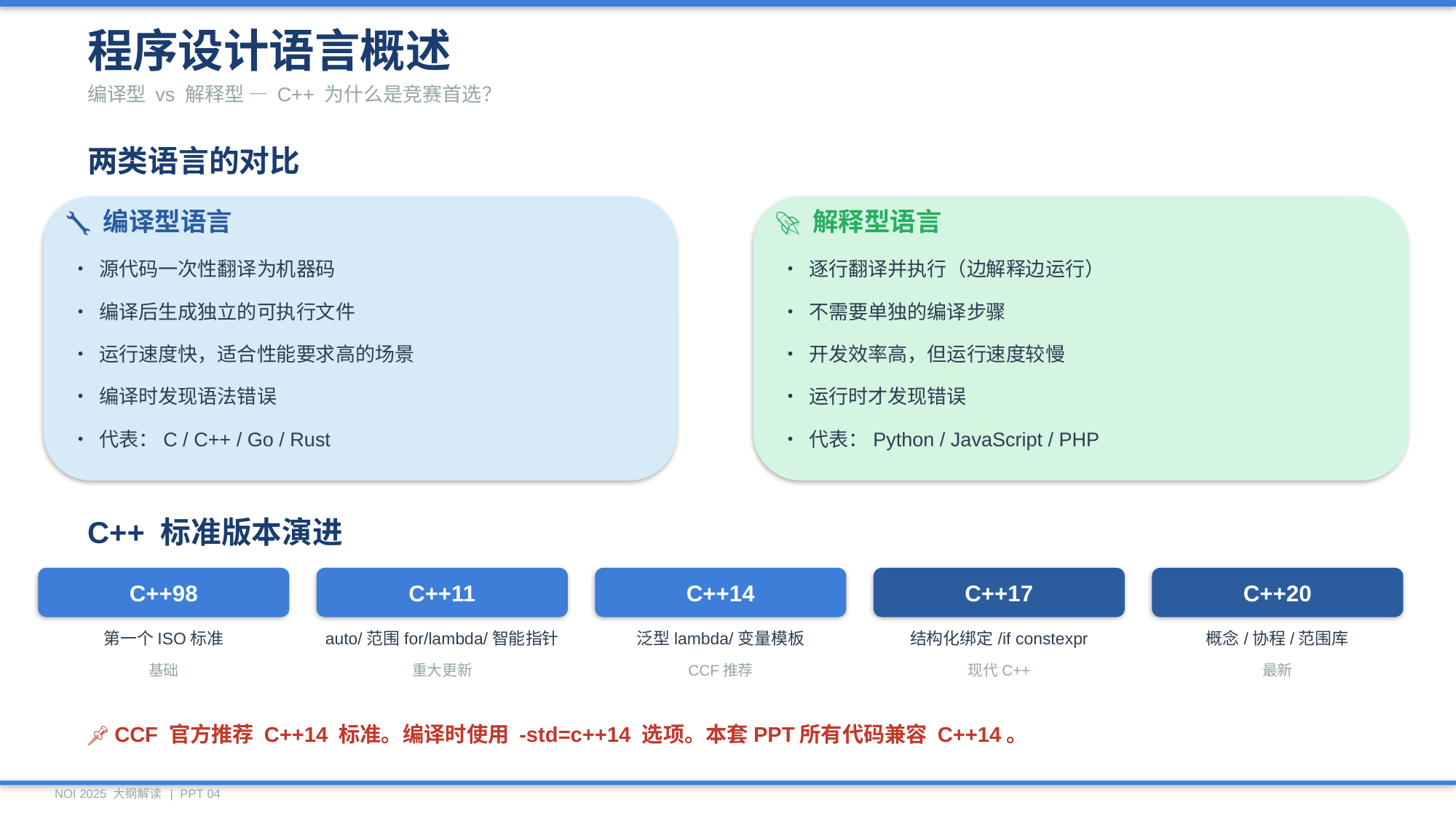

程序设计语言概述
编译型 vs 解释型 — C++ 为什么是竞赛首选？
两类语言的对比

🔧 编译型语言
🚀 解释型语言
• 源代码一次性翻译为机器码
• 逐行翻译并执行（边解释边运行）
• 编译后生成独立的可执行文件
• 不需要单独的编译步骤
• 运行速度快，适合性能要求高的场景
• 开发效率高，但运行速度较慢
• 编译时发现语法错误
• 运行时才发现错误
• 代表：C / C++ / Go / Rust
• 代表：Python / JavaScript / PHP
C++ 标准版本演进
C++98
C++11
C++14
C++17
C++20
第一个ISO标准
auto/范围for/lambda/智能指针
泛型lambda/变量模板
结构化绑定/if constexpr
概念/协程/范围库
基础
重大更新
CCF推荐
现代C++
最新
📌 CCF 官方推荐 C++14 标准。编译时使用 -std=c++14 选项。本套PPT所有代码兼容 C++14。

NOI 2025 大纲解读  |  PPT 04